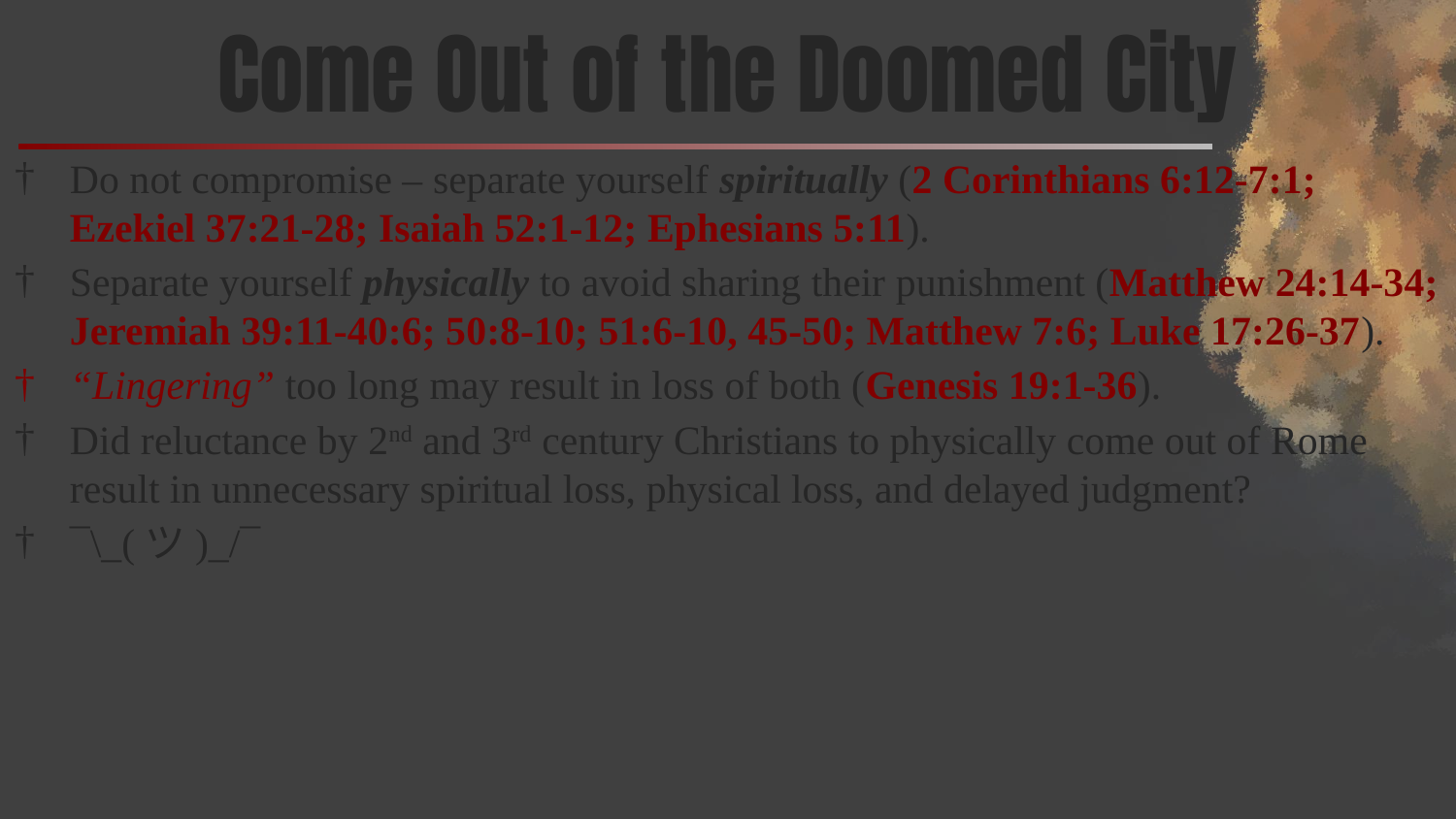

# Come Out of the Doomed City
Do not compromise – separate yourself spiritually (2 Corinthians 6:12-7:1; Ezekiel 37:21-28; Isaiah 52:1-12; Ephesians 5:11).
Separate yourself physically to avoid sharing their punishment (Matthew 24:14-34; Jeremiah 39:11-40:6; 50:8-10; 51:6-10, 45-50; Matthew 7:6; Luke 17:26-37).
“Lingering” too long may result in loss of both (Genesis 19:1-36).
Did reluctance by 2nd and 3rd century Christians to physically come out of Rome result in unnecessary spiritual loss, physical loss, and delayed judgment?
¯\_(ツ)_/¯